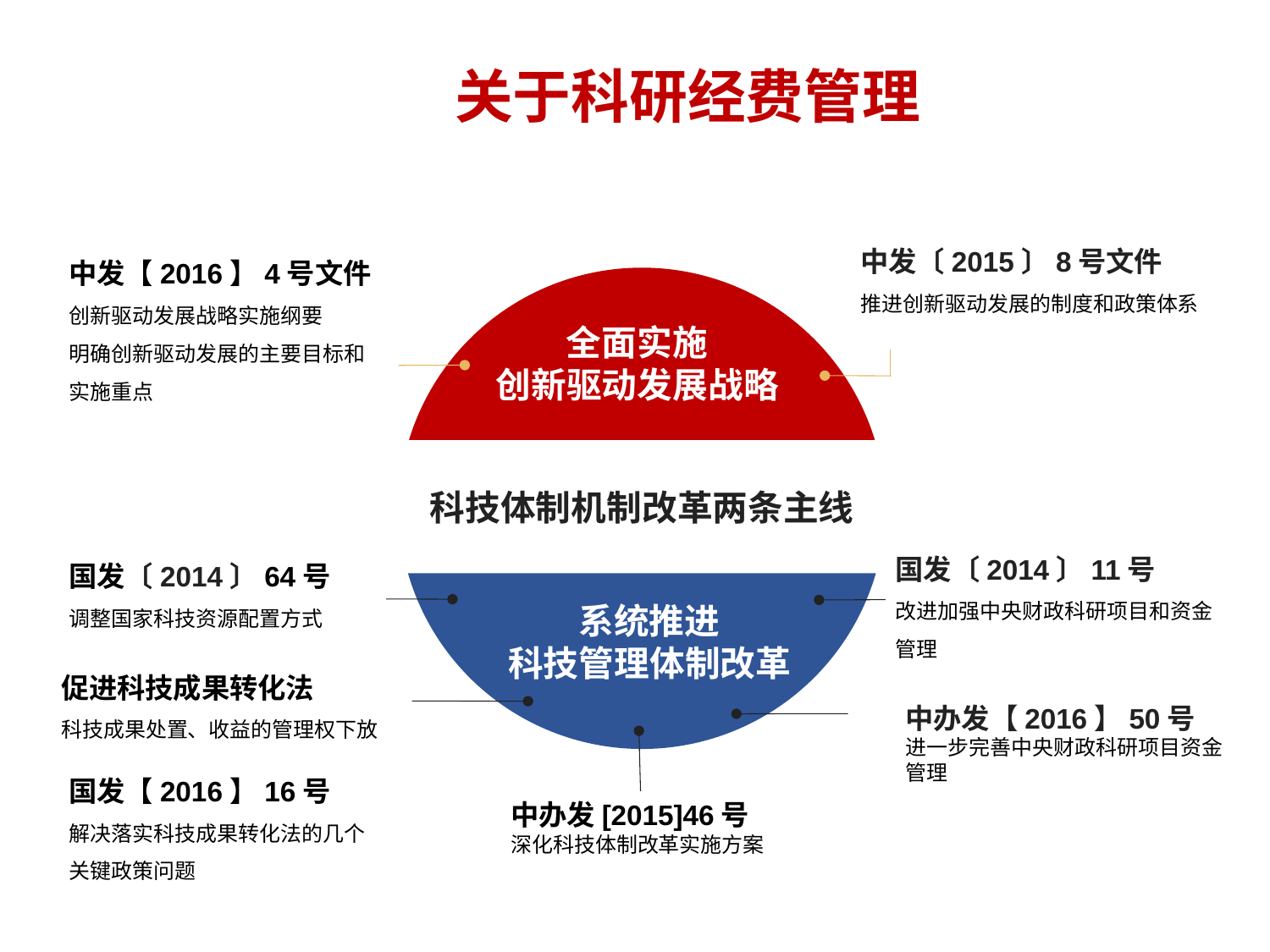

# 关于科研经费管理
中发【2016】4号文件
创新驱动发展战略实施纲要
明确创新驱动发展的主要目标和实施重点
中发〔2015〕8号文件
推进创新驱动发展的制度和政策体系

全面实施
创新驱动发展战略

系统推进
科技管理体制改革
科技体制机制改革两条主线
国发〔2014〕11号
改进加强中央财政科研项目和资金管理
国发〔2014〕64号
调整国家科技资源配置方式
促进科技成果转化法
科技成果处置、收益的管理权下放
中办发【2016】50号
进一步完善中央财政科研项目资金管理
国发【2016】16号
解决落实科技成果转化法的几个关键政策问题
中办发[2015]46号
深化科技体制改革实施方案